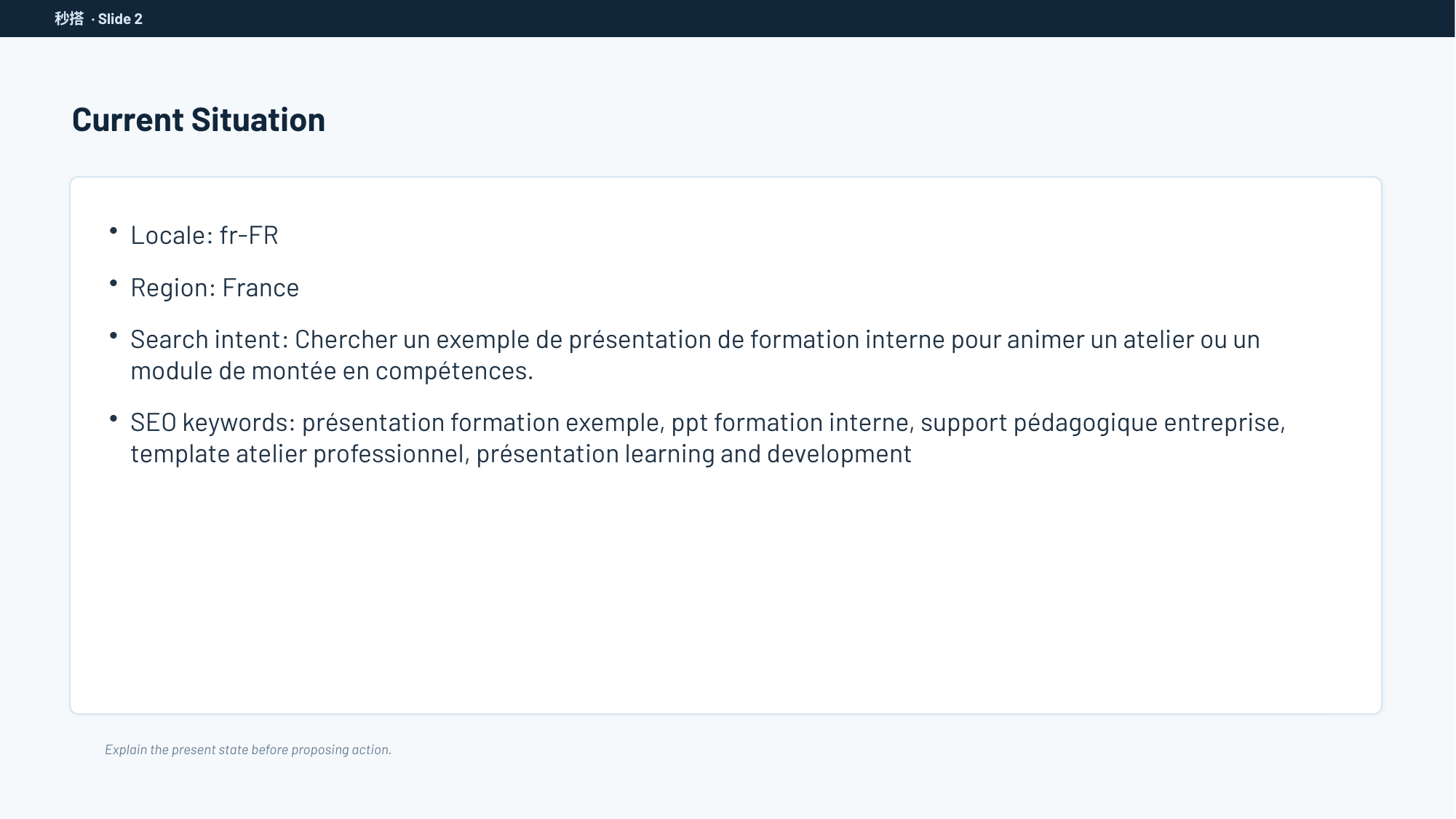

秒搭 · Slide 2
Current Situation

Locale: fr-FR
Region: France
Search intent: Chercher un exemple de présentation de formation interne pour animer un atelier ou un module de montée en compétences.
SEO keywords: présentation formation exemple, ppt formation interne, support pédagogique entreprise, template atelier professionnel, présentation learning and development
Explain the present state before proposing action.